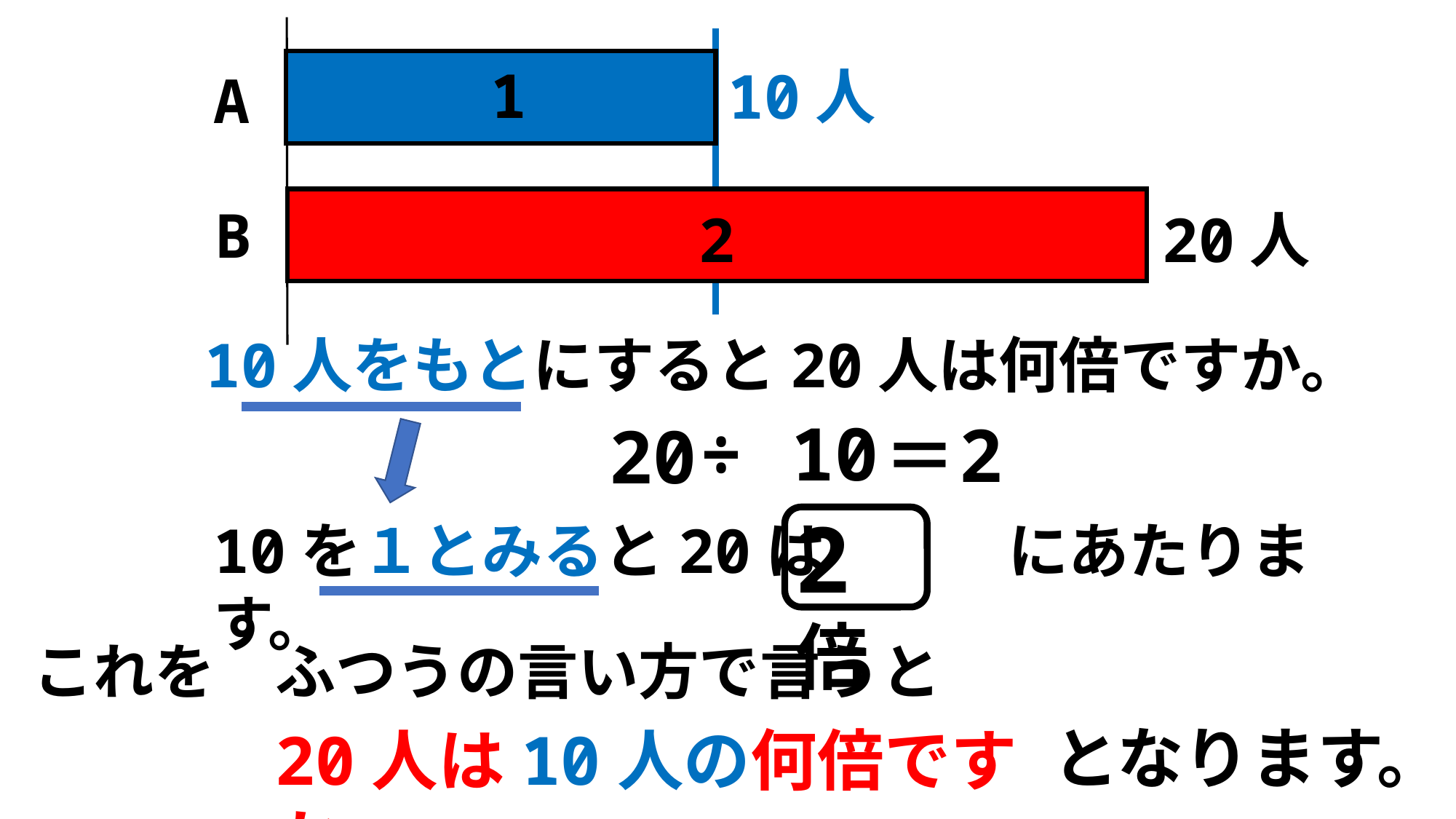

1
1
10人
A

B
2
20人
10人をもとにすると20人は何倍ですか。
÷
10
2
20
＝

2倍
10を１とみると20は　　　にあたります。

これを　ふつうの言い方で言うと
となります。
20人は10人の何倍ですか。